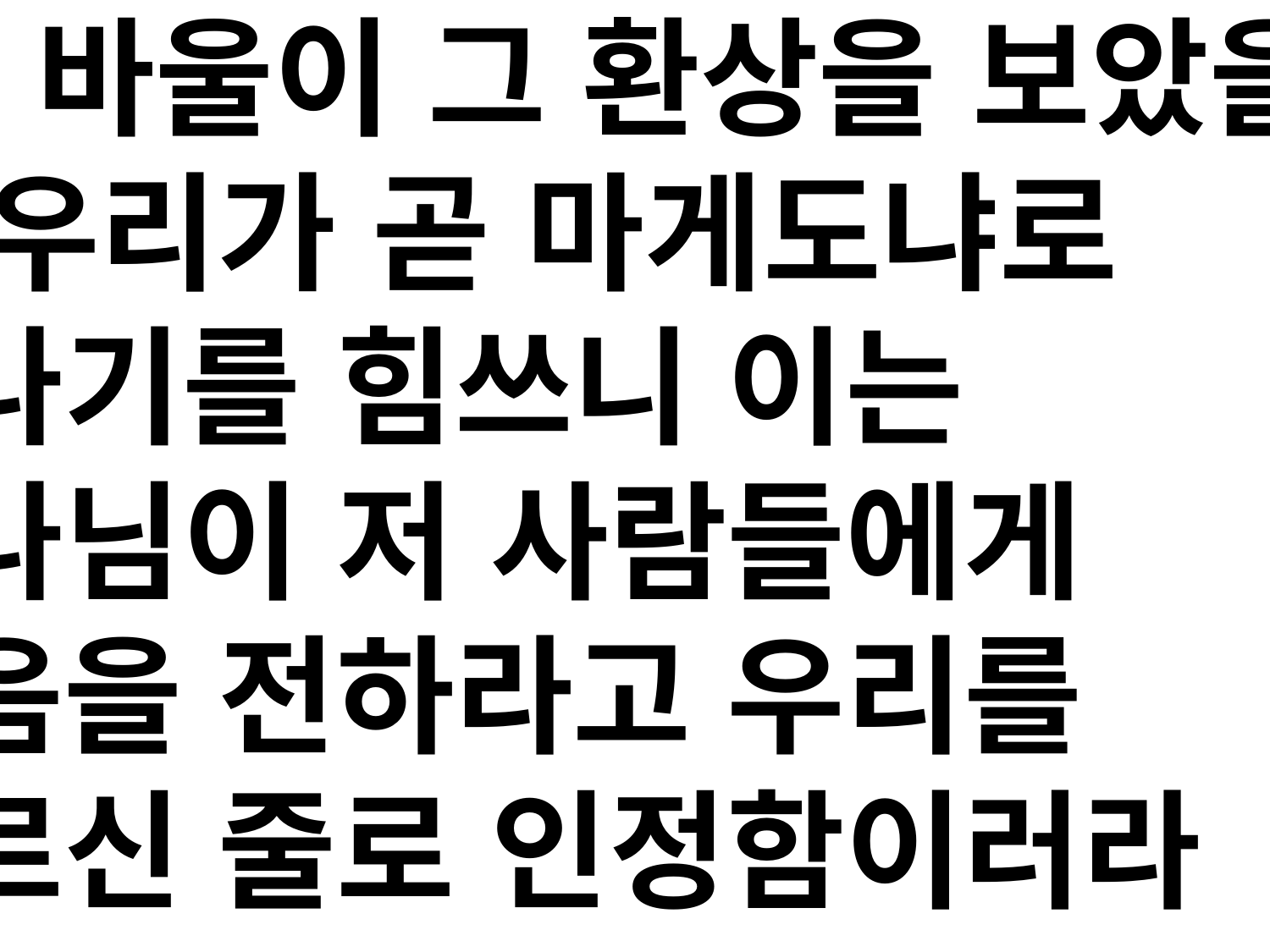

10 바울이 그 환상을 보았을 때 우리가 곧 마게도냐로 떠나기를 힘쓰니 이는 하나님이 저 사람들에게 복음을 전하라고 우리를 부르신 줄로 인정함이러라